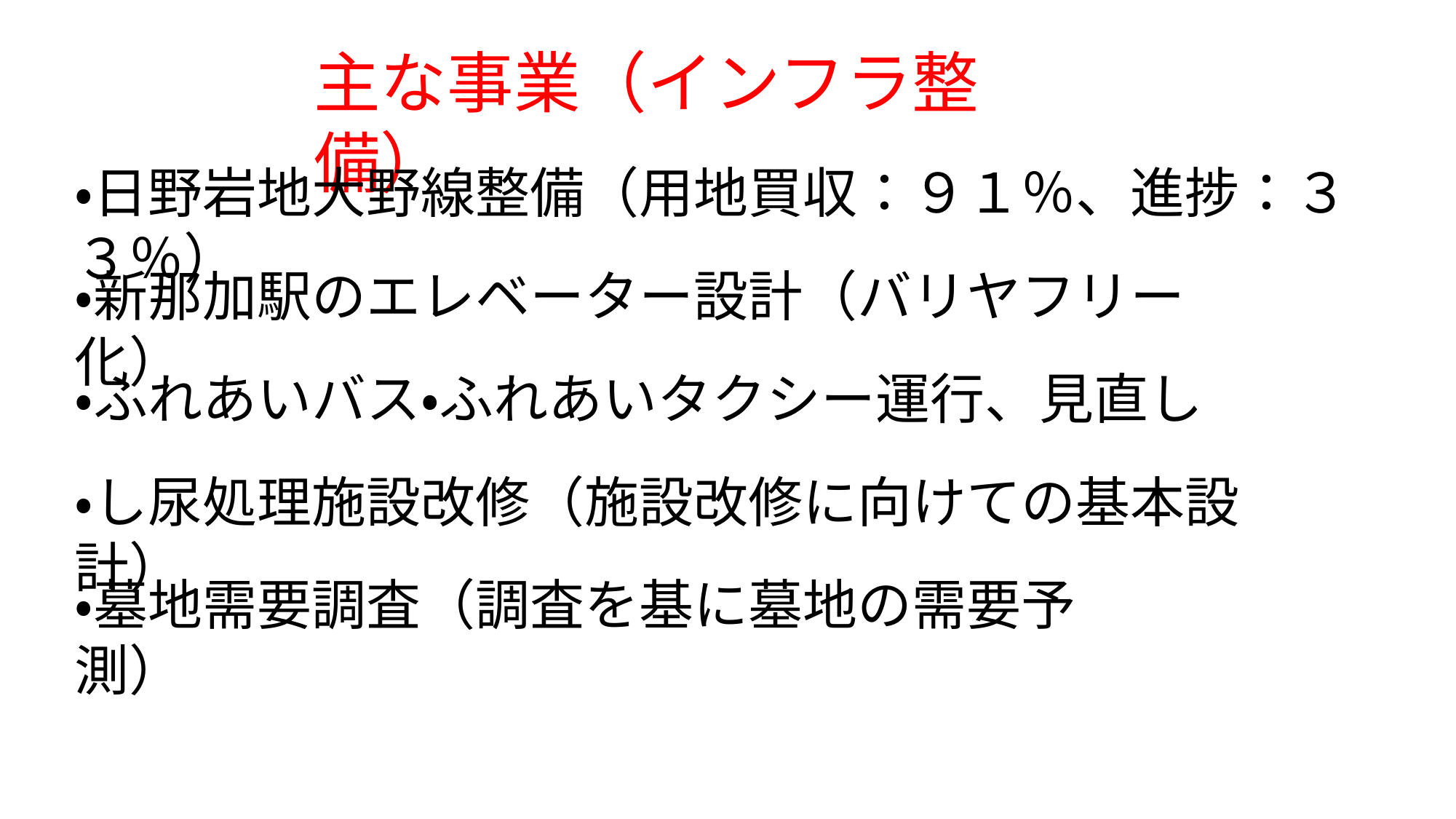

主な事業（インフラ整備）
・日野岩地大野線整備（用地買収：９１％、進捗：３３％）
・新那加駅のエレベーター設計（バリヤフリー化）
・ふれあいバス・ふれあいタクシー運行、見直し
・し尿処理施設改修（施設改修に向けての基本設計）
・墓地需要調査（調査を基に墓地の需要予測）